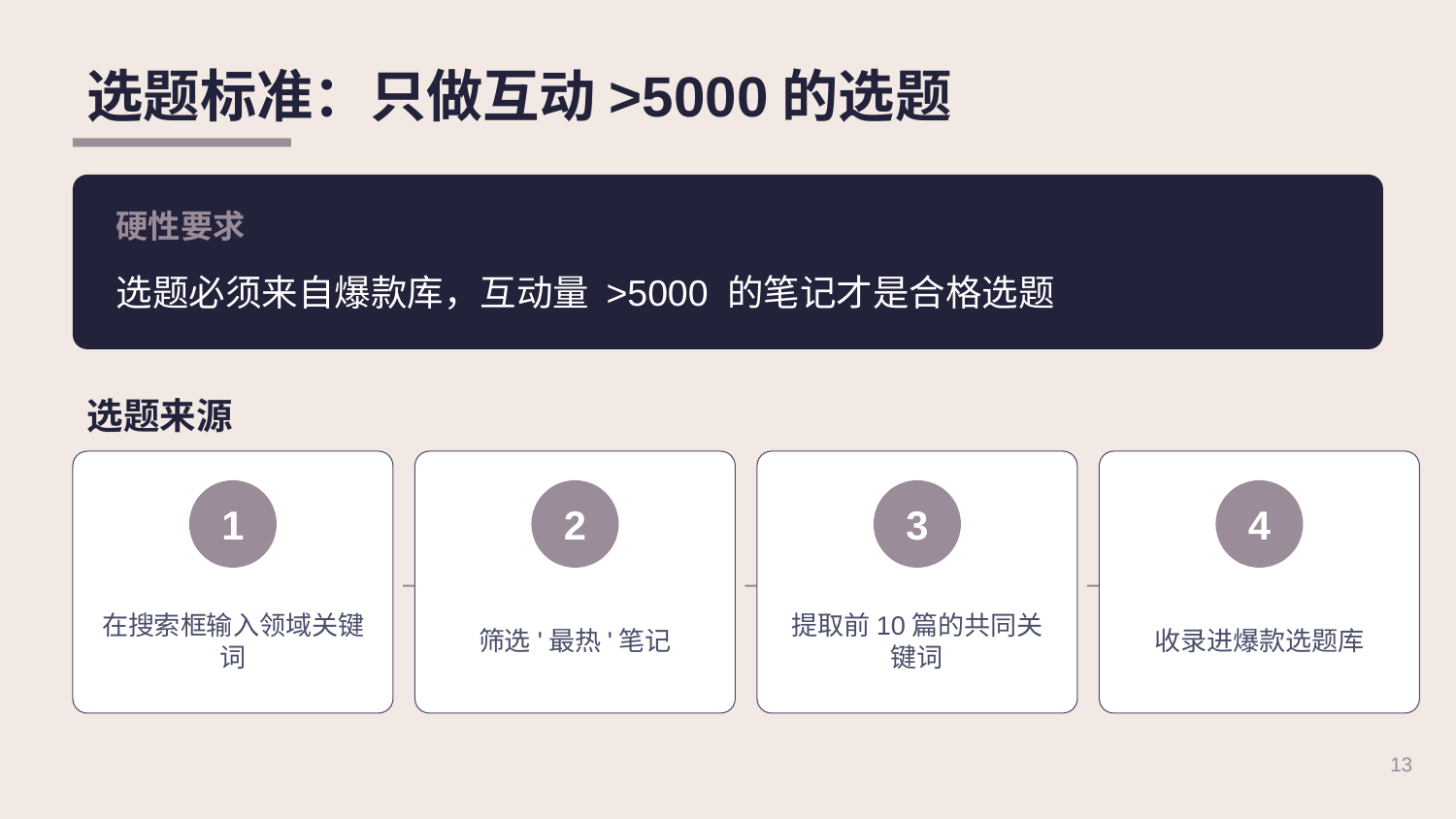

选题标准：只做互动>5000的选题

硬性要求
选题必须来自爆款库，互动量 >5000 的笔记才是合格选题
选题来源

1

2

3

4
→
→
→
在搜索框输入领域关键词
筛选'最热'笔记
提取前10篇的共同关键词
收录进爆款选题库
13